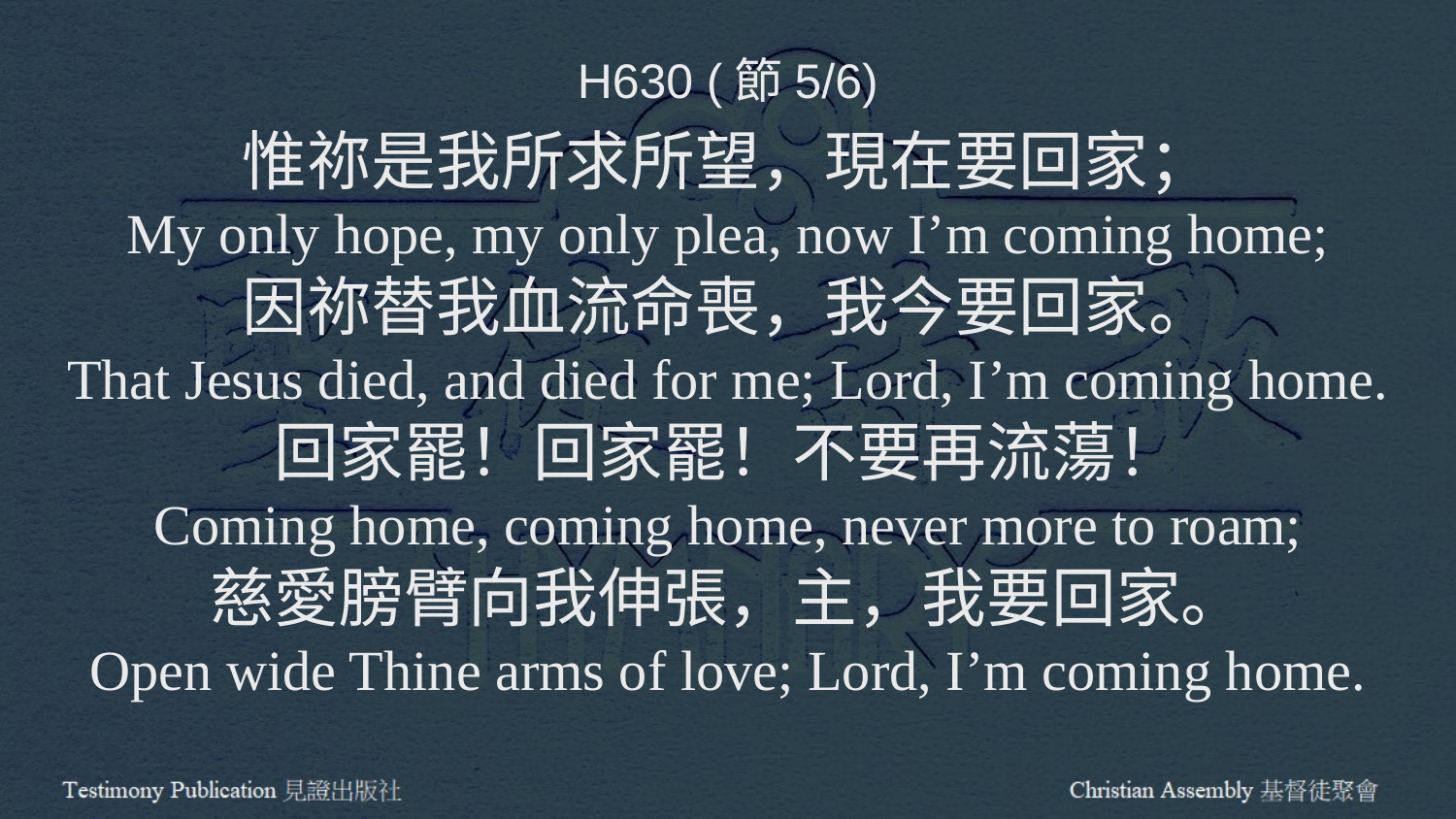

H630 (節5/6)
惟祢是我所求所望，現在要回家；
My only hope, my only plea, now I’m coming home;
因祢替我血流命喪，我今要回家。
That Jesus died, and died for me; Lord, I’m coming home.
回家罷！回家罷！不要再流蕩！
Coming home, coming home, never more to roam;
慈愛膀臂向我伸張，主，我要回家。
Open wide Thine arms of love; Lord, I’m coming home.